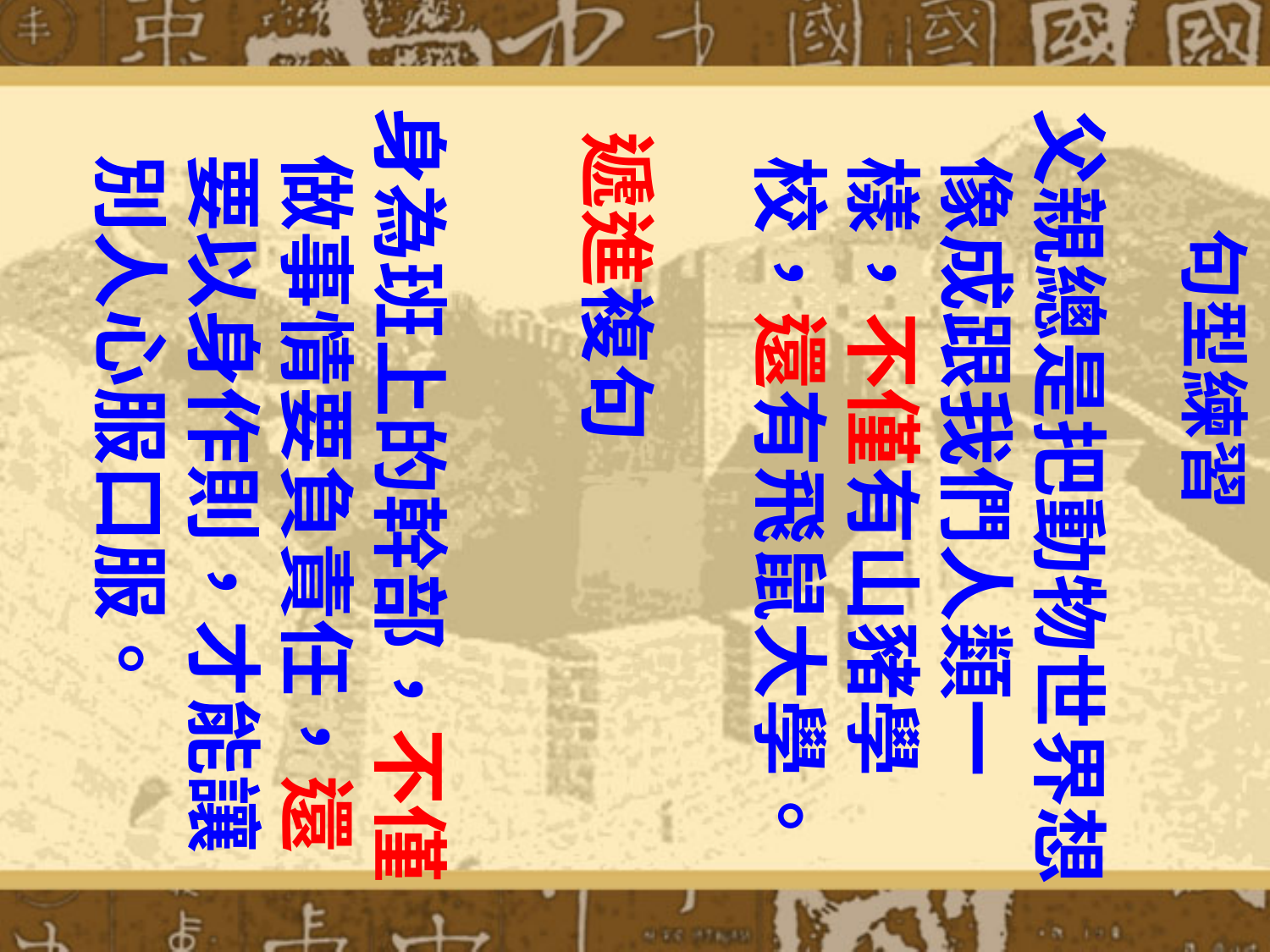

身為班上的幹部，不僅做事情要負責任，還要以身作則，才能讓別人心服口服。
父親總是把動物世界想像成跟我們人類一樣，不僅有山豬學校，還有飛鼠大學。
遞進複句
句型練習